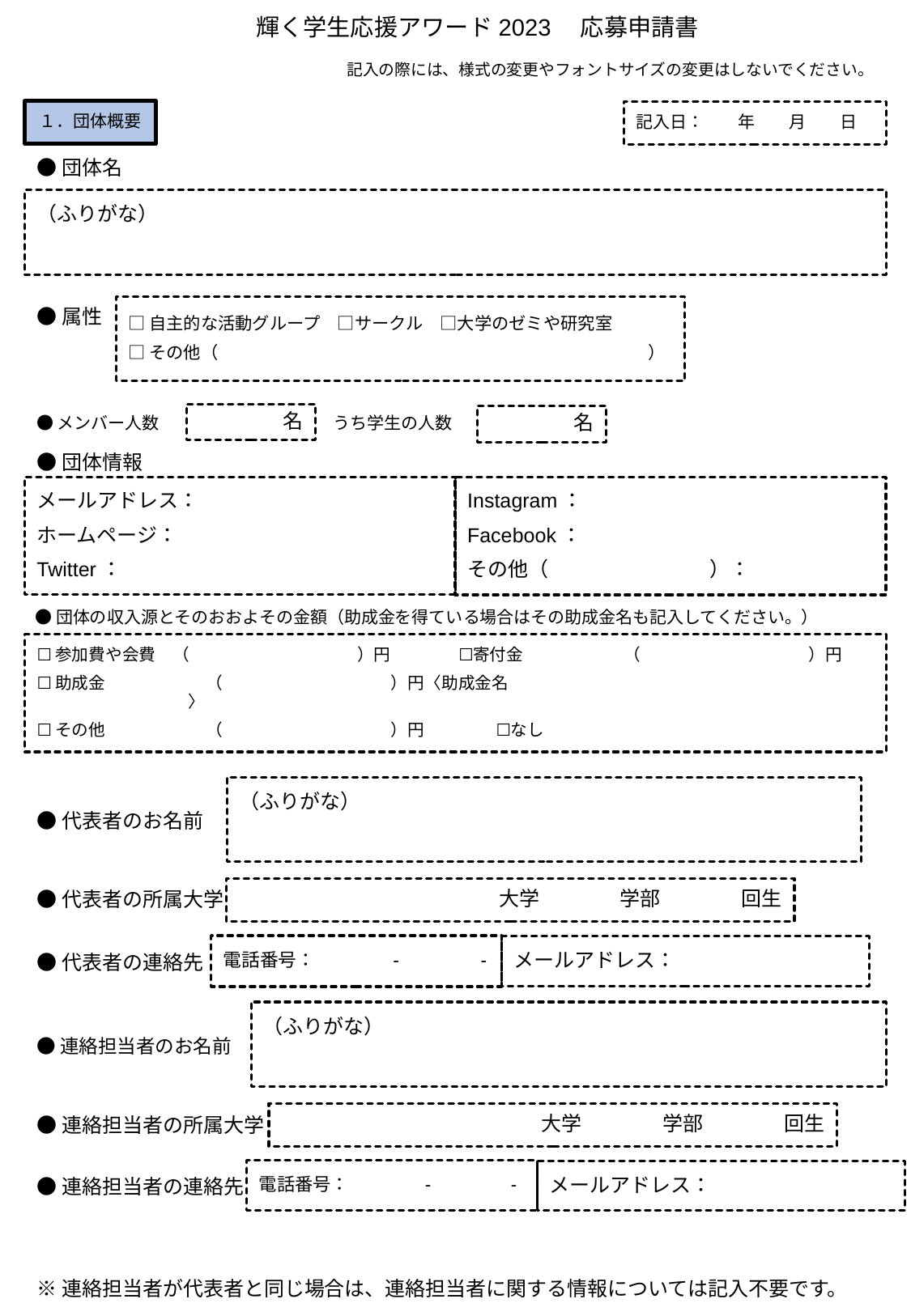

# 輝く学生応援アワード2023　応募申請書
記入の際には、様式の変更やフォントサイズの変更はしないでください。
１．団体概要
記入日：　　年　　月　　日
●団体名
（ふりがな）

□自主的な活動グループ　□サークル　□大学のゼミや研究室
□その他（　　　　　　　　　　　　　　　　　　　　　　　　　）
●属性
●メンバー人数
うち学生の人数
　　　　名
　　　　名
●団体情報
メールアドレス：
ホームページ：
Twitter：
Instagram：
Facebook：
その他（　　　　　　　　）：
●団体の収入源とそのおおよその金額（助成金を得ている場合はその助成金名も記入してください。）
☐参加費や会費　（　　　　　　　　　　）円　　　　☐寄付金　　　　　　（　　　　　　　　　　）円
☐助成金　　　　　　（　　　　　　　　　　）円〈助成金名　　　　　　　　　　　　　　　　　　　　　　　　　　　　　　〉
☐その他　　　　　　（　　　　　　　　　　）円　　　 　☐なし
（ふりがな）

●代表者のお名前
大学　　　　学部　　　　回生
●代表者の所属大学
電話番号：　　　　-　　　　-
メールアドレス：
●代表者の連絡先
（ふりがな）

●連絡担当者のお名前
大学　　　　学部　　　　回生
●連絡担当者の所属大学
電話番号：　　　　-　　　　-
メールアドレス：
●連絡担当者の連絡先
※連絡担当者が代表者と同じ場合は、連絡担当者に関する情報については記入不要です。